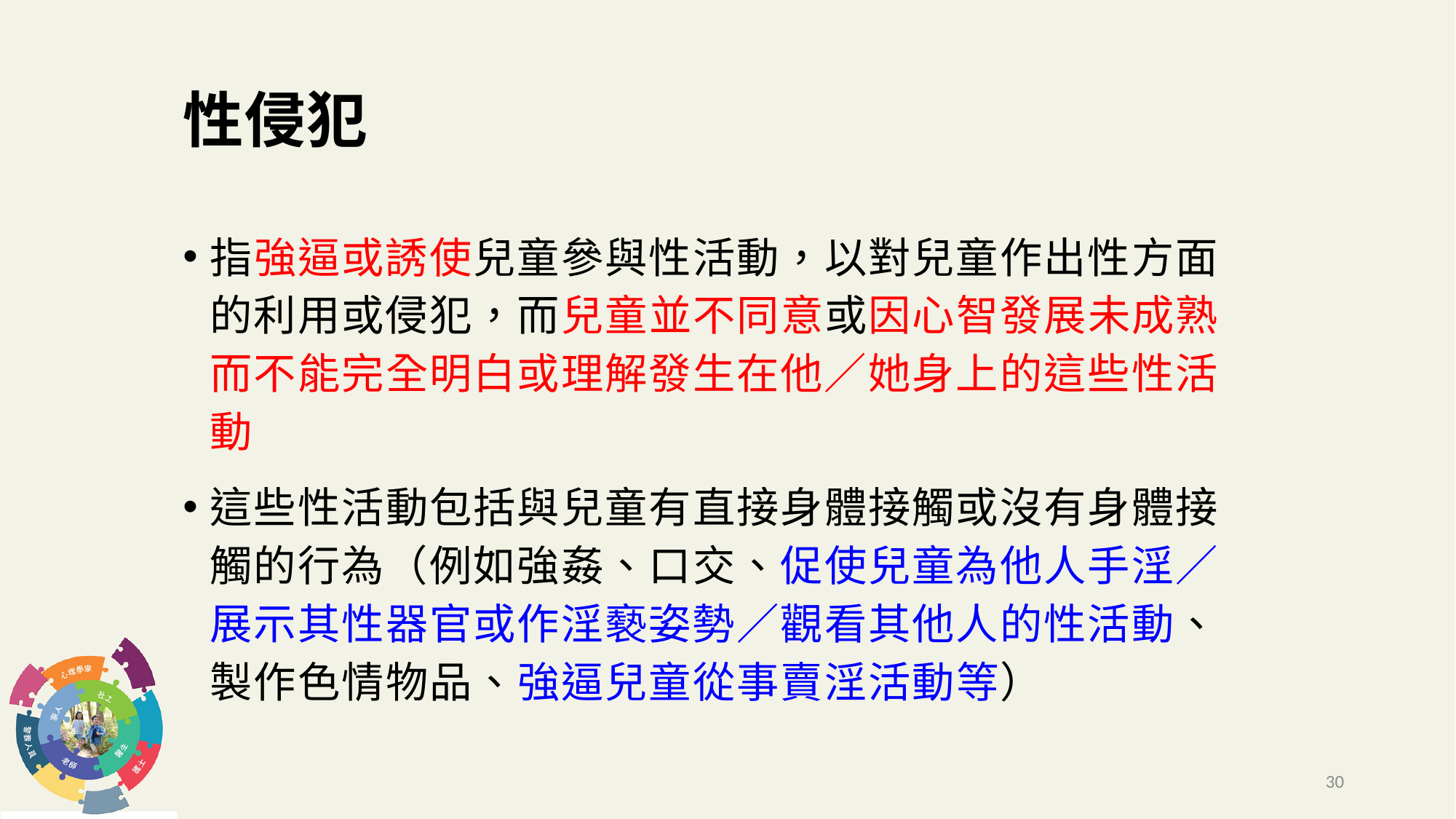

# 性侵犯
指強逼或誘使兒童參與性活動，以對兒童作出性方面的利用或侵犯，而兒童並不同意或因心智發展未成熟而不能完全明白或理解發生在他／她身上的這些性活動
這些性活動包括與兒童有直接身體接觸或沒有身體接觸的行為（例如強姦、口交、促使兒童為他人手淫／展示其性器官或作淫褻姿勢／觀看其他人的性活動、製作色情物品、強逼兒童從事賣淫活動等）

30